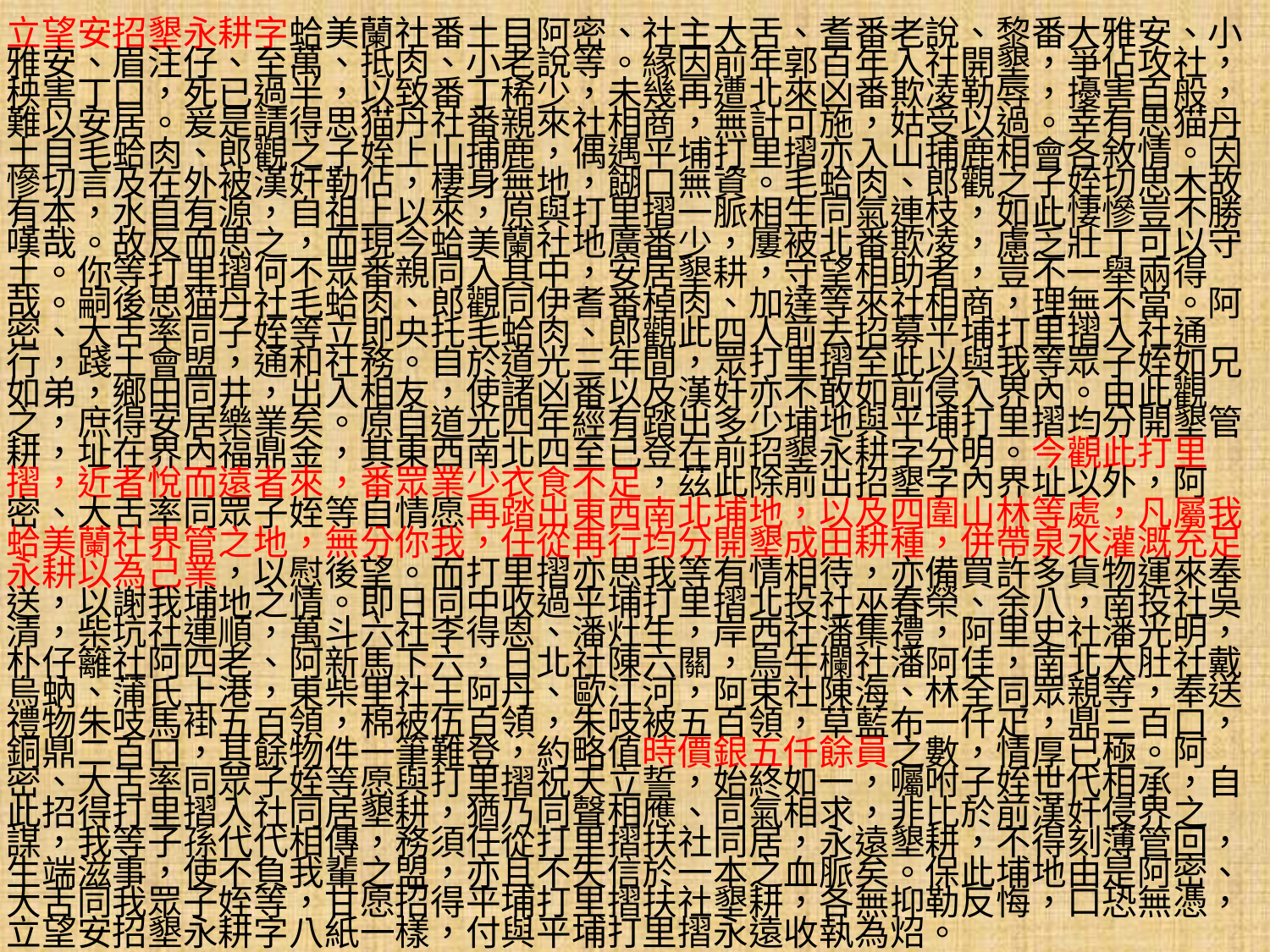

立望安招墾永耕字蛤美蘭社番土目阿密、社主大舌、耆番老說、黎番大雅安、小雅安、眉注仔、至萬、抵肉、小老說等。緣因前年郭百年入社開墾，爭佔攻社，秧害丁口，死已過半，以致番丁稀少，未幾再遭北來凶番欺凌勒辱，擾害百般，難以安居。爰是請得思猫丹社番親來社相商，無計可施，姑受以過。幸有思猫丹土目毛蛤肉、郎觀之子姪上山捕鹿，偶遇平埔打里摺亦入山捕鹿相會各敘情。因慘切言及在外被漢奸勒佔，棲身無地，餬口無資。毛蛤肉、郎觀之子姪切思木故有本，水自有源，自祖上以來，原與打里摺一脈相生同氣連枝，如此悽慘豈不勝嘆哉。故反而思之，而現今蛤美蘭社地廣番少，屢被北番欺凌，慮乏壯丁可以守土。你等打里摺何不眾番親同入其中，安居墾耕，守望相助者，豈不一舉兩得哉。嗣後思猫丹社毛蛤肉、郎觀同伊耆番棹肉、加達等來社相商，理無不當。阿密、大舌率同子姪等立即央托毛蛤肉、郎觀此四人前去招募平埔打里摺入社通行，踐土會盟，通和社務。自於道光三年間，眾打里摺至此以與我等眾子姪如兄如弟，鄉田同井，出入相友，使諸凶番以及漢奸亦不敢如前侵入界內。由此觀之，庶得安居樂業矣。原自道光四年經有踏出多少埔地與平埔打里摺均分開墾管耕，址在界內福鼎金，其東西南北四至已登在前招墾永耕字分明。今觀此打里摺，近者悅而遠者來，番眾業少衣食不足，茲此除前出招墾字內界址以外，阿密、大舌率同眾子姪等自情愿再踏出東西南北埔地，以及四圍山林等處，凡屬我蛤美蘭社界管之地，無分你我，任從再行均分開墾成田耕種，併帶泉水灌溉充足永耕以為己業，以慰後望。而打里摺亦思我等有情相待，亦備買許多貨物運來奉送，以謝我埔地之情。即日同中收過平埔打里摺北投社巫春榮、余八，南投社吳清，柴坑社連順，萬斗六社李得恩、潘灶生，岸西社潘集禮，阿里史社潘光明，朴仔籬社阿四老、阿新馬下六，日北社陳六關，烏牛欄社潘阿佳，南北大肚社戴烏蚋、蒲氏上港，東柴里社王阿丹、歐江河，阿束社陳海、林全同眾親等，奉送禮物朱吱馬褂五百領，棉被伍百領，朱吱被五百領，草藍布一仟疋，鼎三百口，銅鼎二百口，其餘物件一筆難登，約略值時價銀五仟餘員之數，情厚已極。阿密、大舌率同眾子姪等愿與打里摺祝天立誓，始終如一，囑咐子姪世代相承，自此招得打里摺入社同居墾耕，猶乃同聲相應、同氣相求，非比於前漢奸侵界之謀，我等子孫代代相傳，務須任從打里摺扶社同居，永遠墾耕，不得刻薄管回，生端滋事，使不負我輩之盟，亦且不失信於一本之血脈矣。保此埔地由是阿密、大舌同我眾子姪等，甘愿招得平埔打里摺扶社墾耕，各無抑勒反悔，口恐無憑，立望安招墾永耕字八紙一樣，付與平埔打里摺永遠收執為炤。